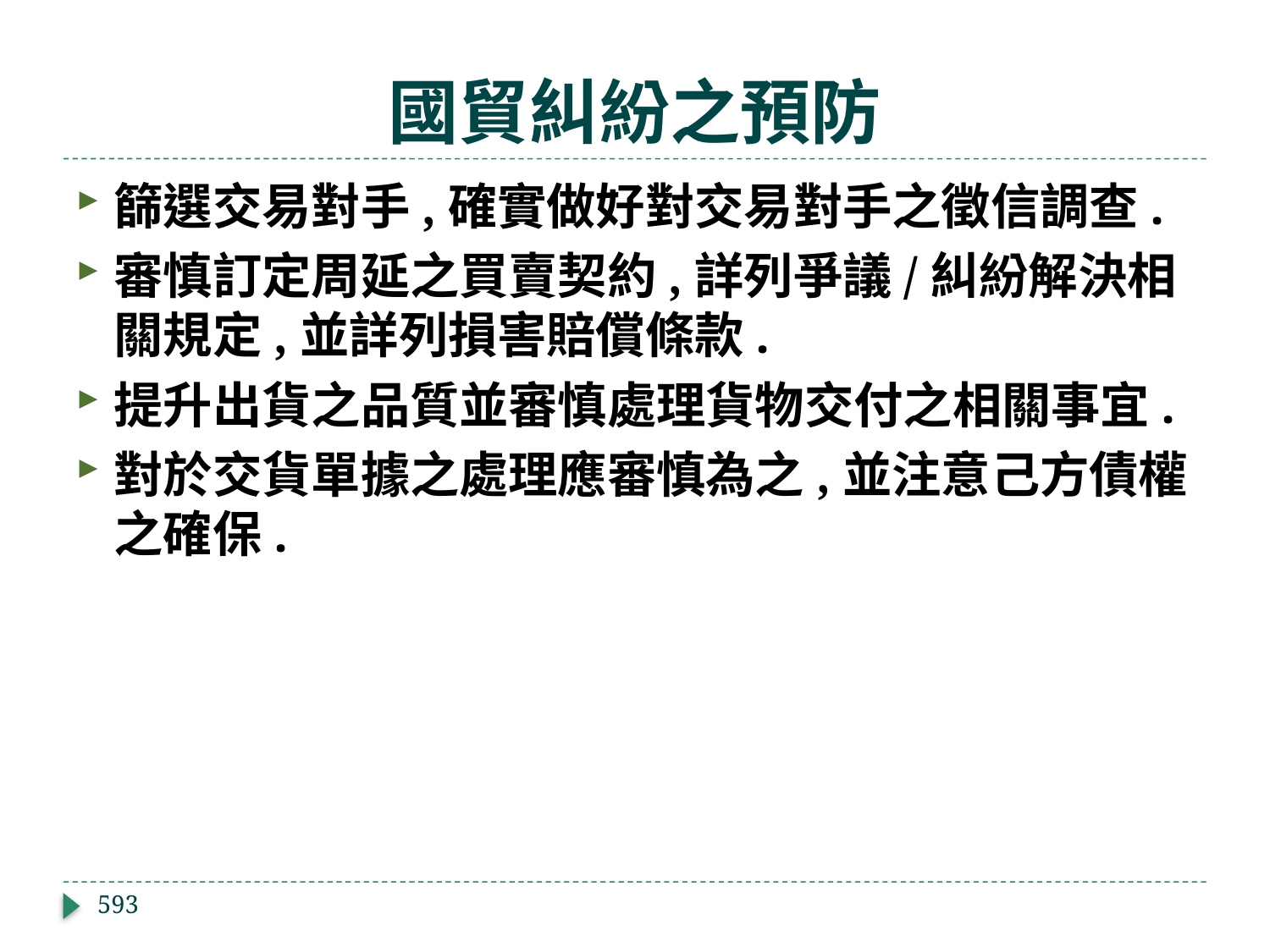

# 國貿糾紛之預防
篩選交易對手,確實做好對交易對手之徵信調查.
審慎訂定周延之買賣契約,詳列爭議/糾紛解決相關規定,並詳列損害賠償條款.
提升出貨之品質並審慎處理貨物交付之相關事宜.
對於交貨單據之處理應審慎為之,並注意己方債權之確保.
593